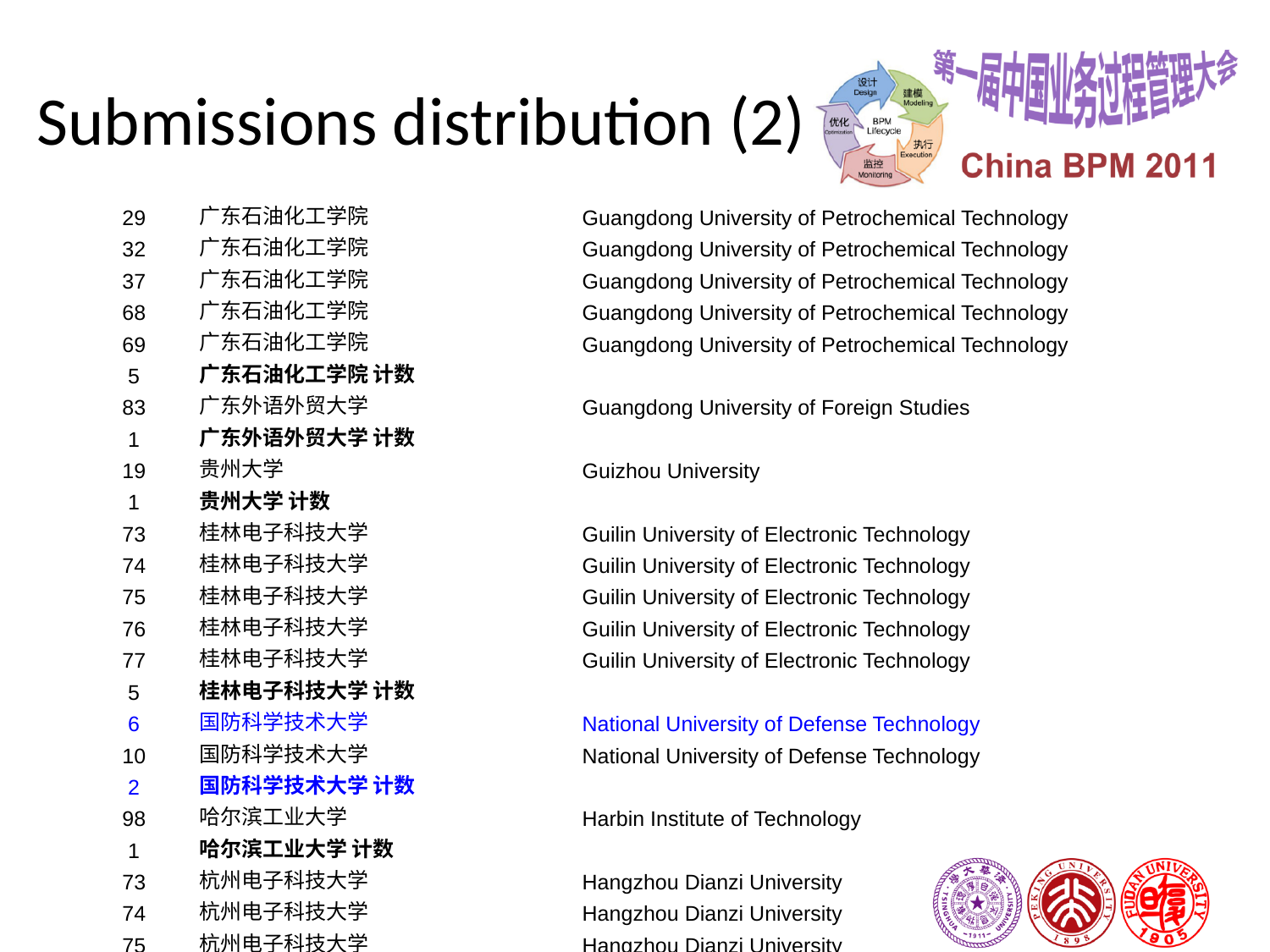

# Submissions distribution (2)
| 29 | 广东石油化工学院 | Guangdong University of Petrochemical Technology |
| --- | --- | --- |
| 32 | 广东石油化工学院 | Guangdong University of Petrochemical Technology |
| 37 | 广东石油化工学院 | Guangdong University of Petrochemical Technology |
| 68 | 广东石油化工学院 | Guangdong University of Petrochemical Technology |
| 69 | 广东石油化工学院 | Guangdong University of Petrochemical Technology |
| 5 | 广东石油化工学院 计数 |  |
| 83 | 广东外语外贸大学 | Guangdong University of Foreign Studies |
| 1 | 广东外语外贸大学 计数 |  |
| 19 | 贵州大学 | Guizhou University |
| 1 | 贵州大学 计数 |  |
| 73 | 桂林电子科技大学 | Guilin University of Electronic Technology |
| 74 | 桂林电子科技大学 | Guilin University of Electronic Technology |
| 75 | 桂林电子科技大学 | Guilin University of Electronic Technology |
| 76 | 桂林电子科技大学 | Guilin University of Electronic Technology |
| 77 | 桂林电子科技大学 | Guilin University of Electronic Technology |
| 5 | 桂林电子科技大学 计数 |  |
| 6 | 国防科学技术大学 | National University of Defense Technology |
| 10 | 国防科学技术大学 | National University of Defense Technology |
| 2 | 国防科学技术大学 计数 |  |
| 98 | 哈尔滨工业大学 | Harbin Institute of Technology |
| 1 | 哈尔滨工业大学 计数 |  |
| 73 | 杭州电子科技大学 | Hangzhou Dianzi University |
| 74 | 杭州电子科技大学 | Hangzhou Dianzi University |
| 75 | 杭州电子科技大学 | Hangzhou Dianzi University |
| 76 | 杭州电子科技大学 | Hangzhou Dianzi University |
| 77 | 杭州电子科技大学 | Hangzhou Dianzi University |
| 5 | 杭州电子科技大学 计数 |  |